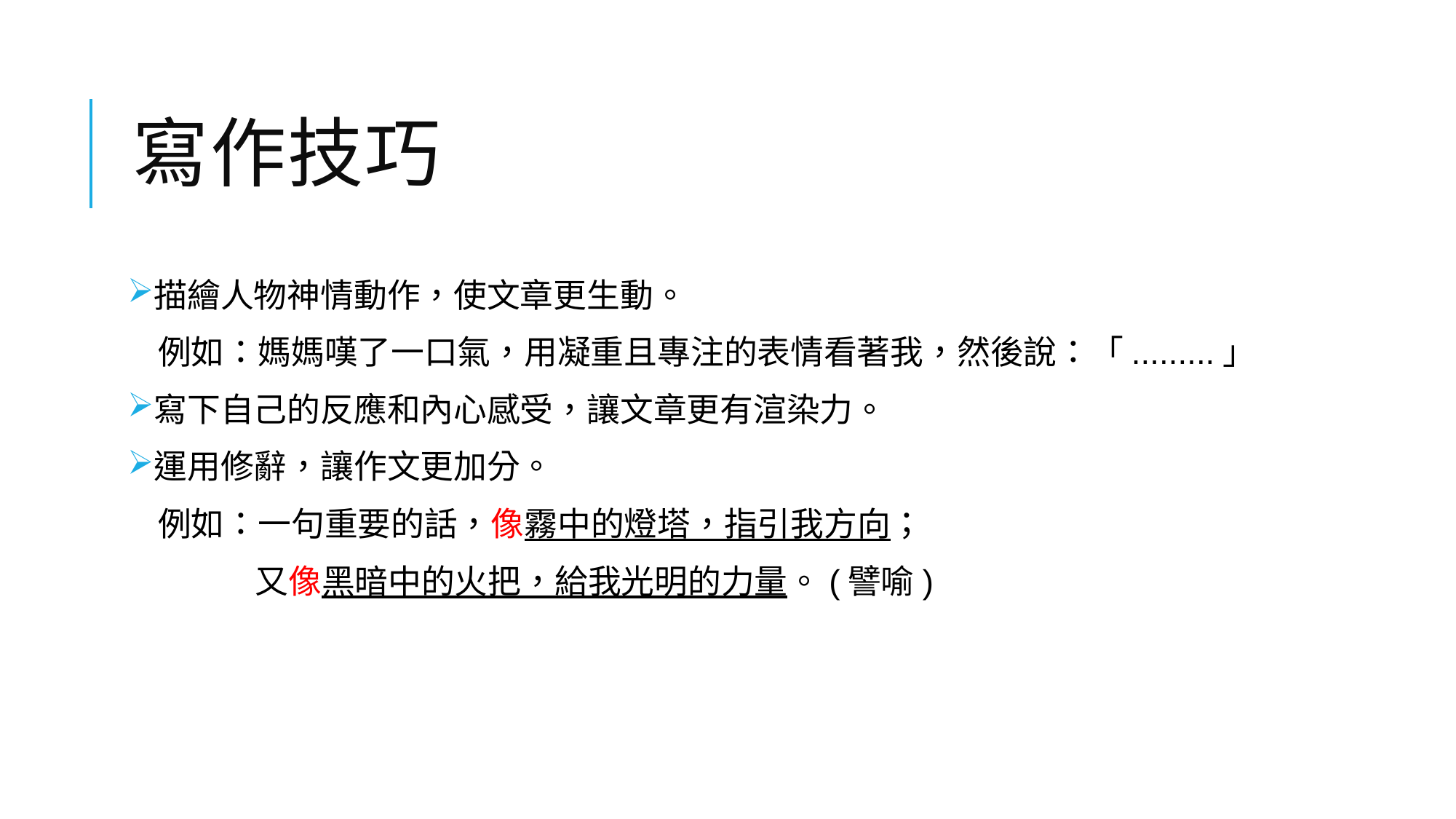

# 寫作技巧
描繪人物神情動作，使文章更生動。
   例如：媽媽嘆了一口氣，用凝重且專注的表情看著我，然後說：「.........」
寫下自己的反應和內心感受，讓文章更有渲染力。
運用修辭，讓作文更加分。
   例如：一句重要的話，像霧中的燈塔，指引我方向；
                又像黑暗中的火把，給我光明的力量。(譬喻)